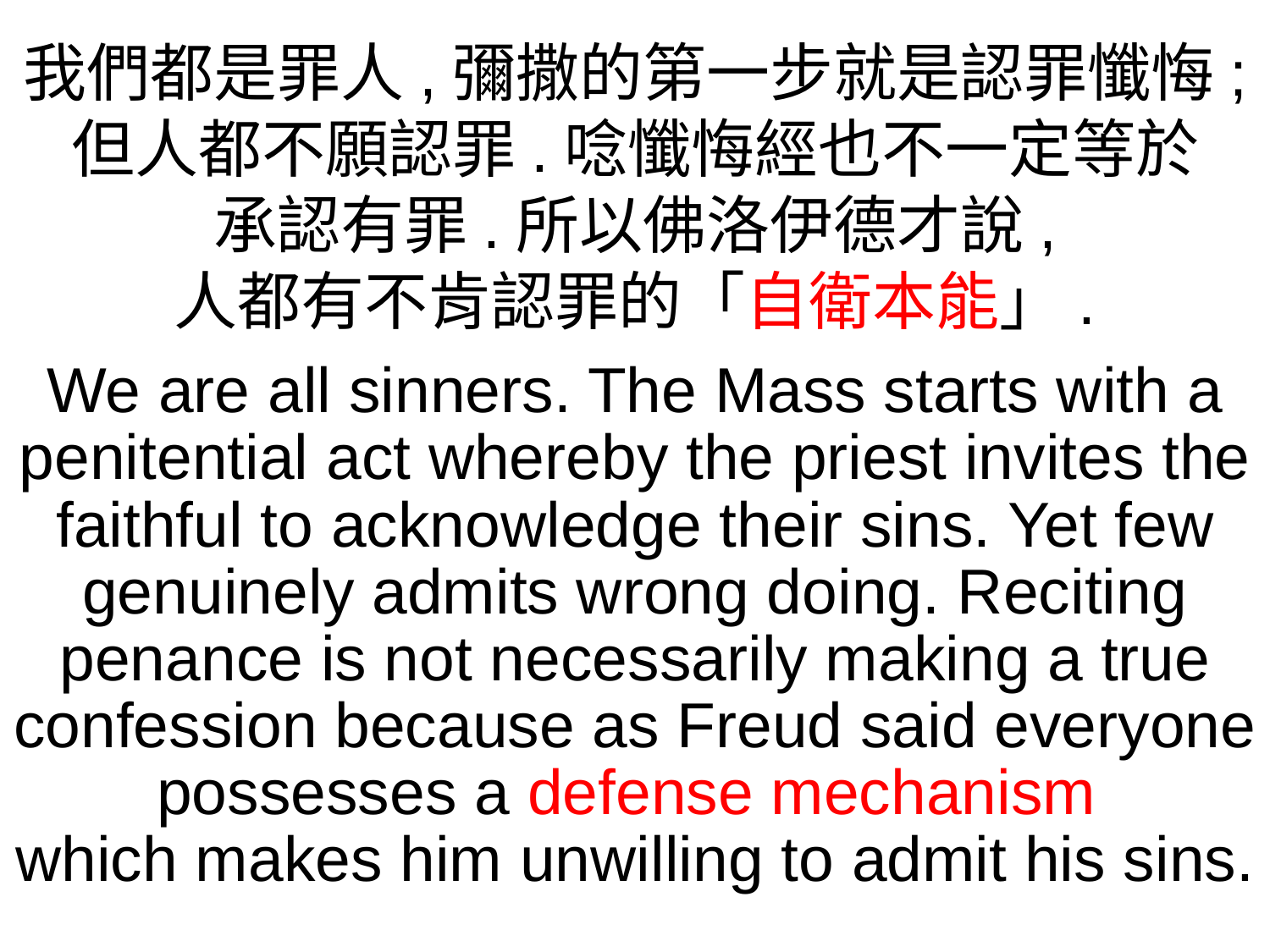

我們都是罪人,彌撒的第一步就是認罪懺悔;
但人都不願認罪.唸懺悔經也不一定等於
承認有罪.所以佛洛伊德才說,
人都有不肯認罪的「自衛本能」.
We are all sinners. The Mass starts with a penitential act whereby the priest invites the faithful to acknowledge their sins. Yet few genuinely admits wrong doing. Reciting penance is not necessarily making a true confession because as Freud said everyone possesses a defense mechanism
which makes him unwilling to admit his sins.